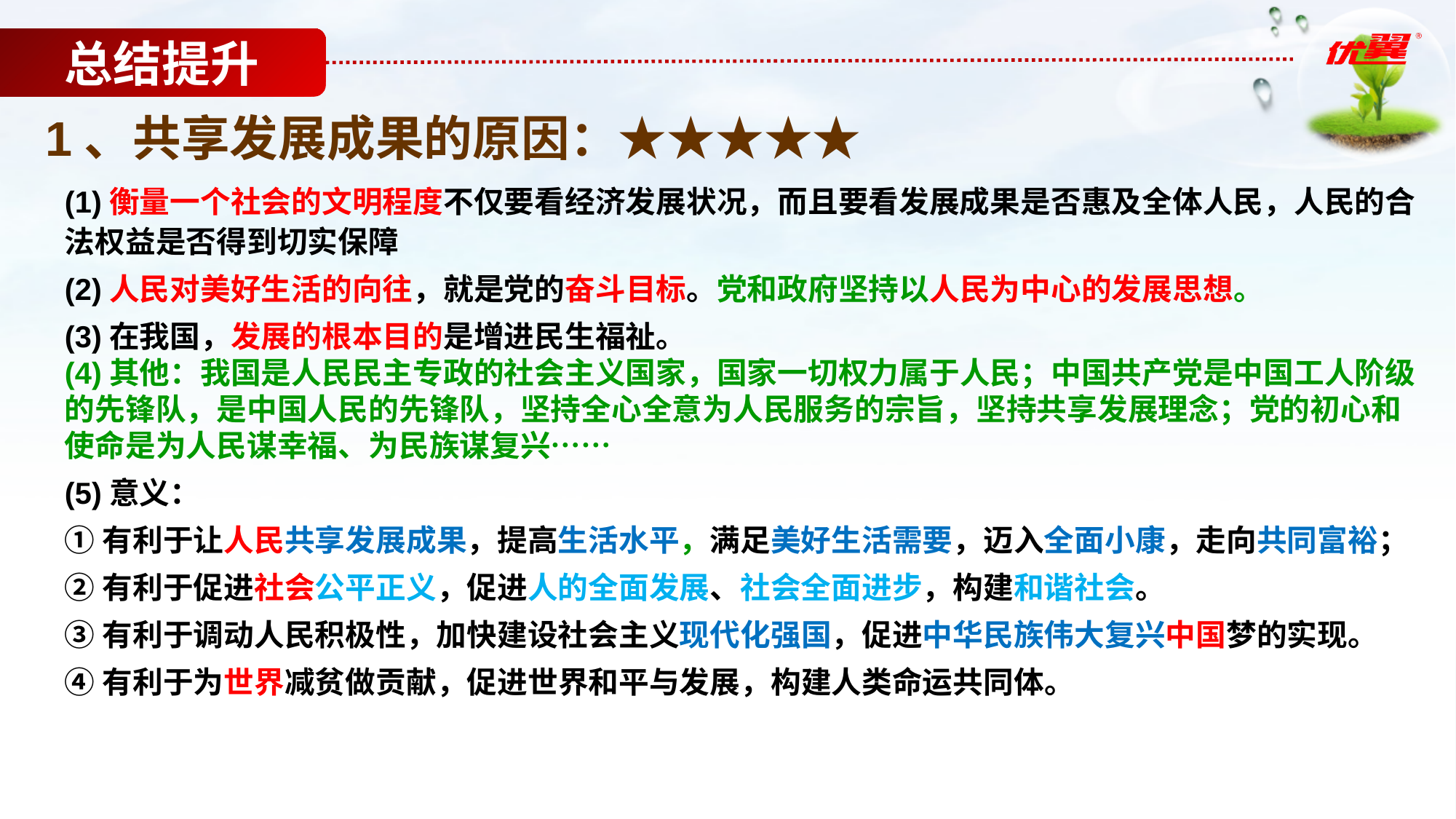

总结提升
1、共享发展成果的原因：★★★★★
(1)衡量一个社会的文明程度不仅要看经济发展状况，而且要看发展成果是否惠及全体人民，人民的合法权益是否得到切实保障
(2)人民对美好生活的向往，就是党的奋斗目标。党和政府坚持以人民为中心的发展思想。
(3)在我国，发展的根本目的是增进民生福祉。
(4)其他：我国是人民民主专政的社会主义国家，国家一切权力属于人民；中国共产党是中国工人阶级的先锋队，是中国人民的先锋队，坚持全心全意为人民服务的宗旨，坚持共享发展理念；党的初心和使命是为人民谋幸福、为民族谋复兴……
(5)意义：
①有利于让人民共享发展成果，提高生活水平，满足美好生活需要，迈入全面小康，走向共同富裕；
②有利于促进社会公平正义，促进人的全面发展、社会全面进步，构建和谐社会。
③有利于调动人民积极性，加快建设社会主义现代化强国，促进中华民族伟大复兴中国梦的实现。
④有利于为世界减贫做贡献，促进世界和平与发展，构建人类命运共同体。